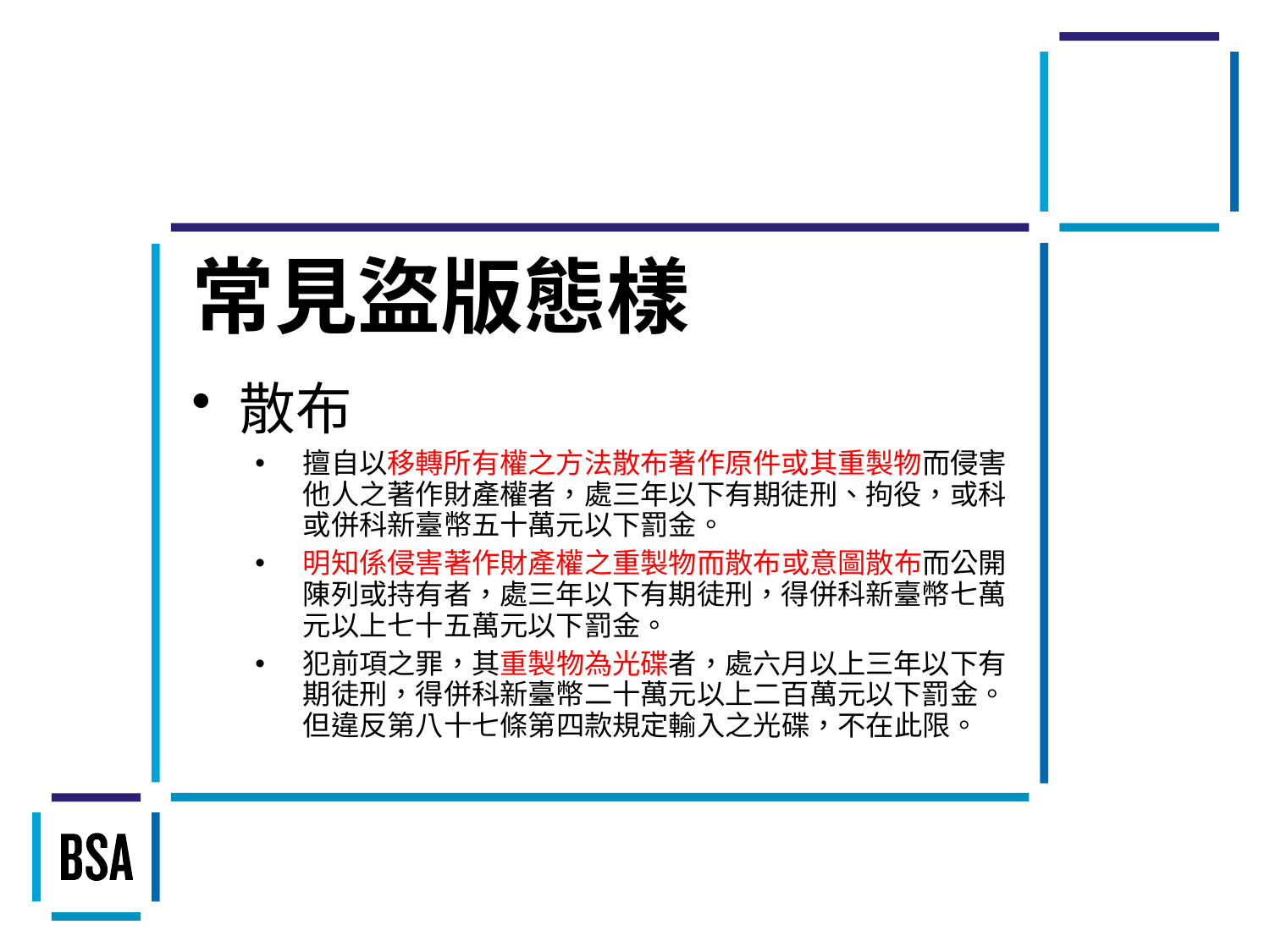

# 常見盜版態樣
散布
擅自以移轉所有權之方法散布著作原件或其重製物而侵害他人之著作財產權者，處三年以下有期徒刑、拘役，或科或併科新臺幣五十萬元以下罰金。
明知係侵害著作財產權之重製物而散布或意圖散布而公開陳列或持有者，處三年以下有期徒刑，得併科新臺幣七萬元以上七十五萬元以下罰金。
犯前項之罪，其重製物為光碟者，處六月以上三年以下有期徒刑，得併科新臺幣二十萬元以上二百萬元以下罰金。但違反第八十七條第四款規定輸入之光碟，不在此限。